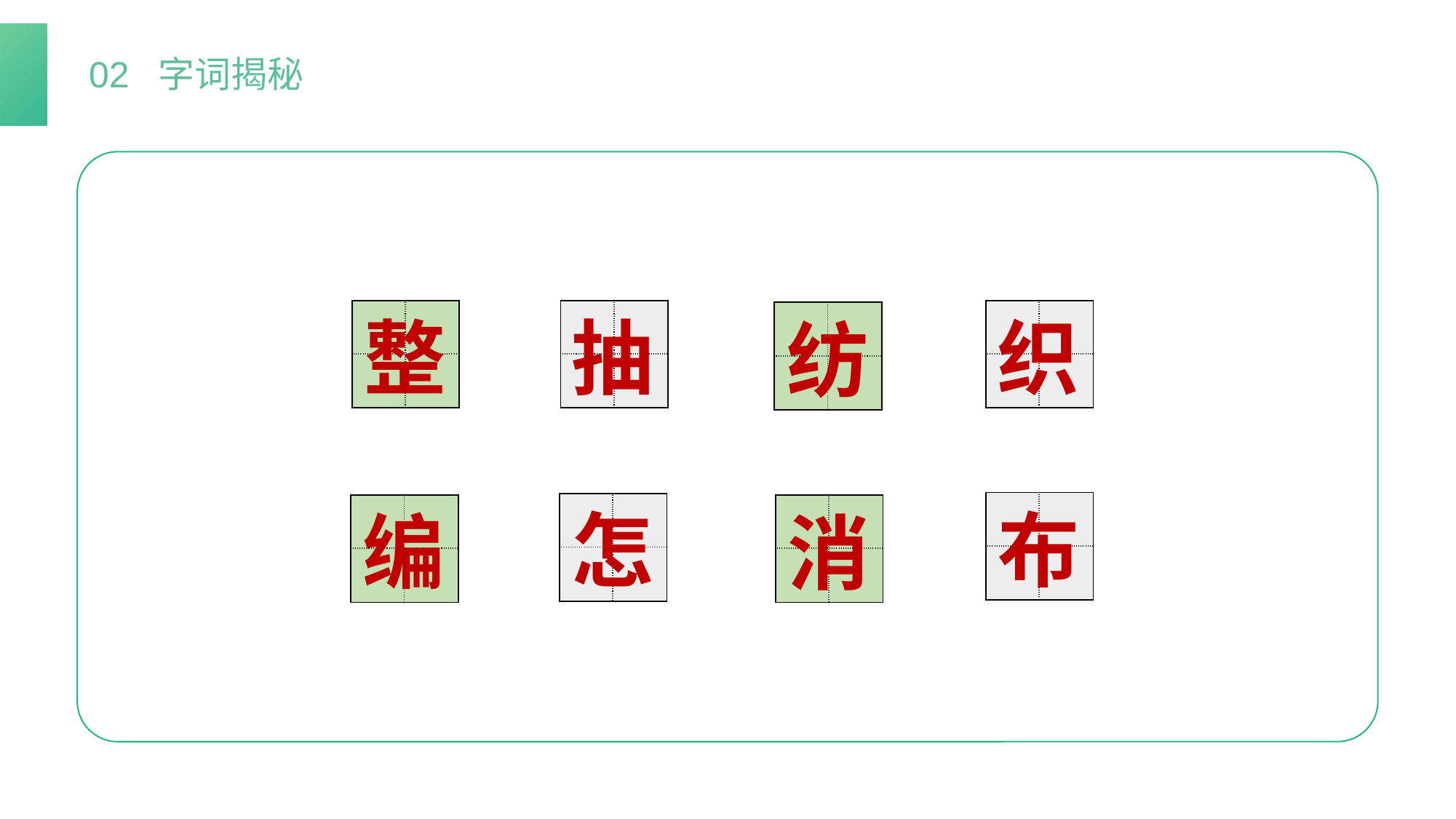

02  字词揭秘
|  |  |
| --- | --- |
|  |  |
|  |  |
| --- | --- |
|  |  |
|  |  |
| --- | --- |
|  |  |
抽
织
整
|  |  |
| --- | --- |
|  |  |
纺
|  |  |
| --- | --- |
|  |  |
怎
|  |  |
| --- | --- |
|  |  |
布
|  |  |
| --- | --- |
|  |  |
|  |  |
| --- | --- |
|  |  |
编
消